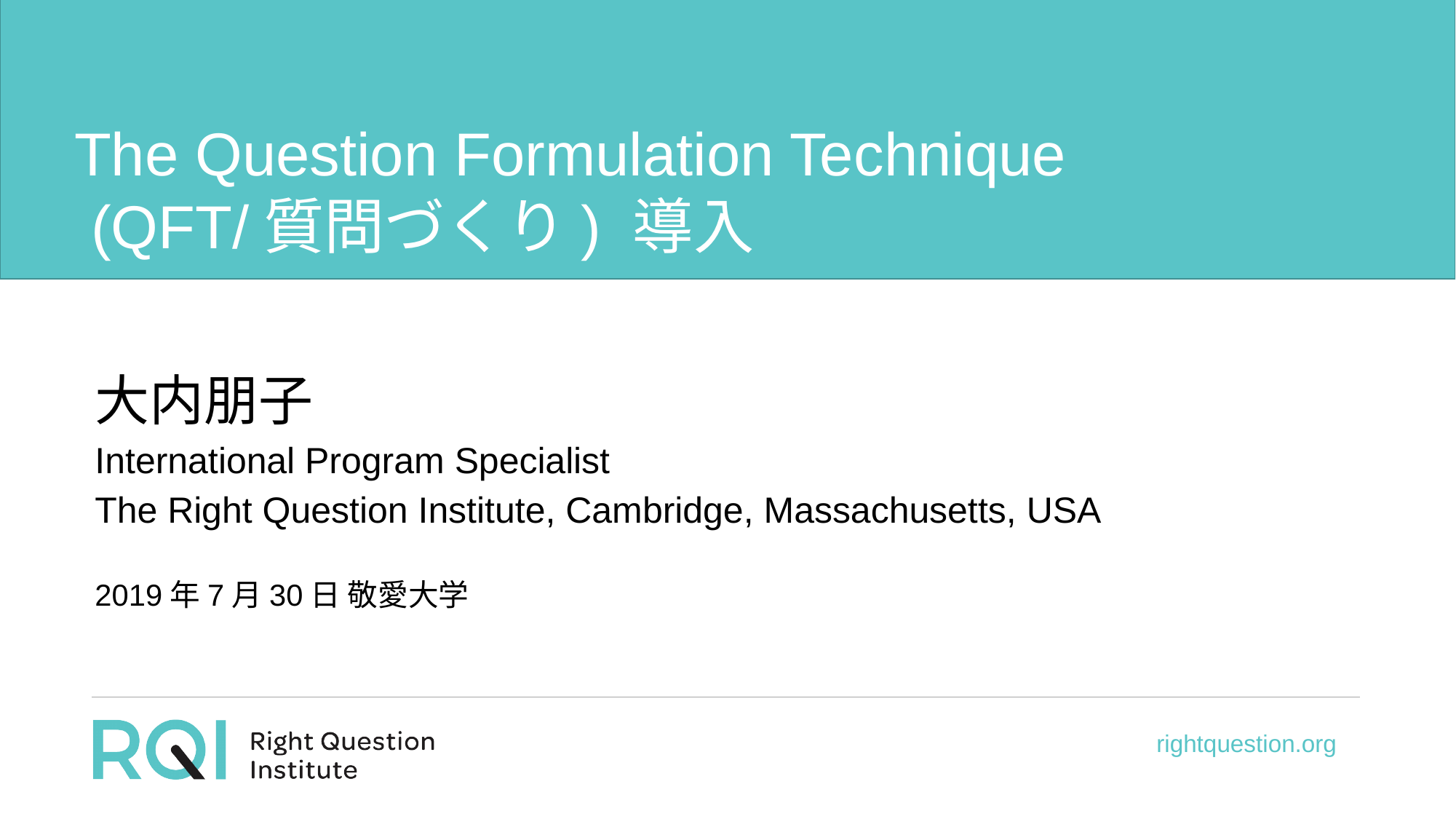

The Question Formulation Technique
 (QFT/質問づくり) 導入
大内朋子
International Program Specialist
The Right Question Institute, Cambridge, Massachusetts, USA

2019年7月30日 敬愛大学